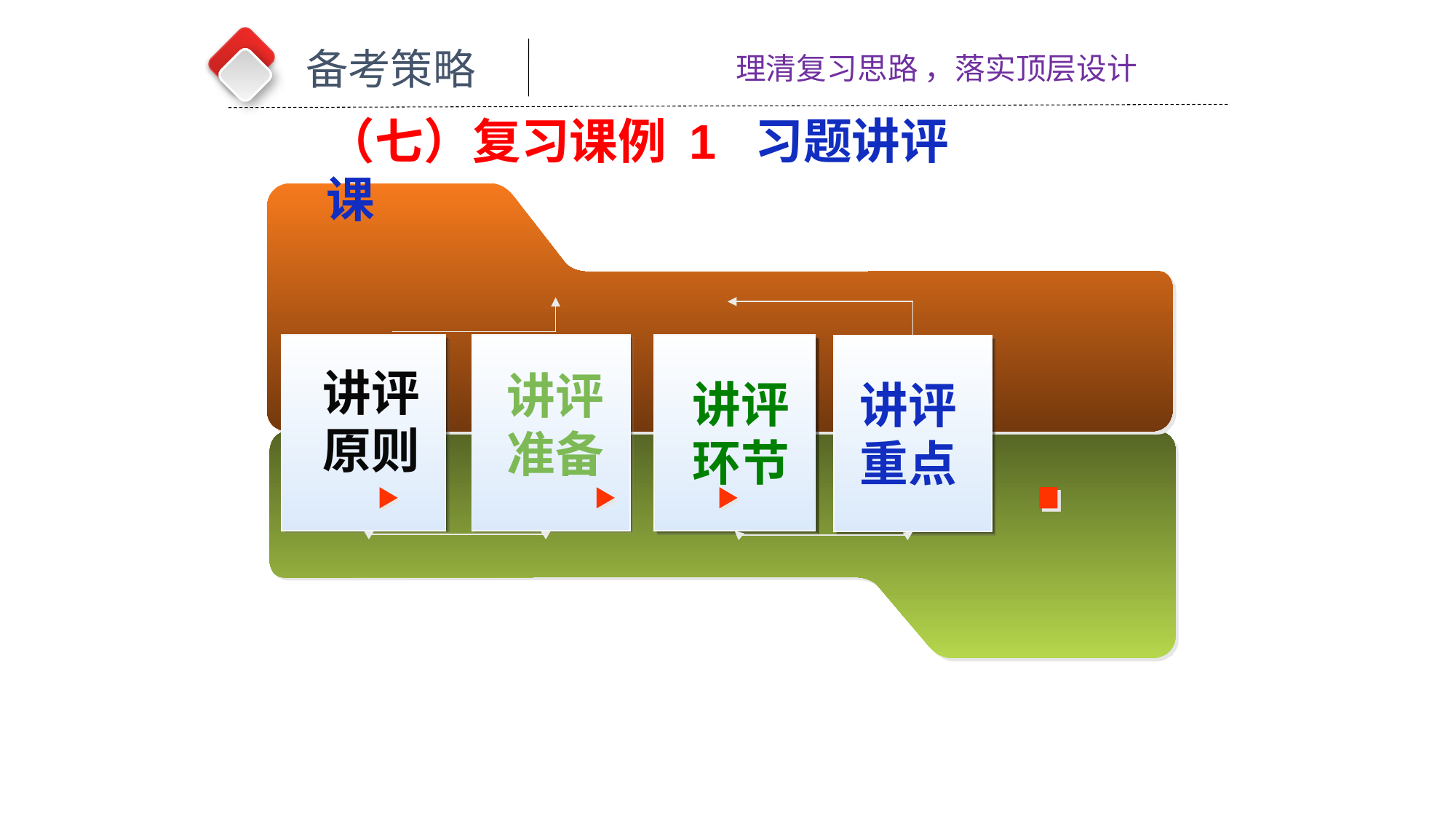

备考策略
理清复习思路 ，落实顶层设计

（七）复习课例 1  习题讲评课

讲评原则
讲评准备
讲评环节
讲评重点